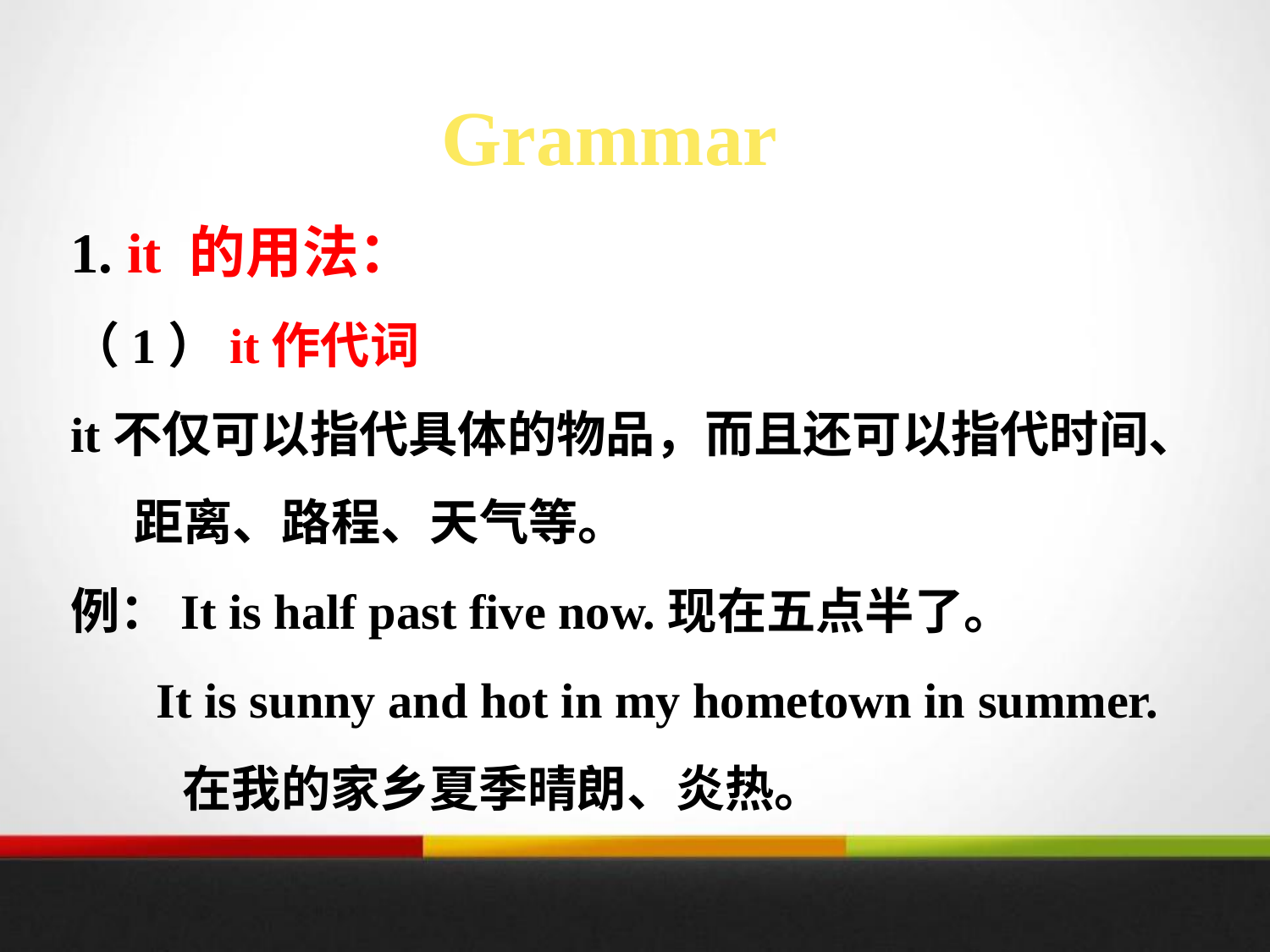

Grammar
1. it 的用法：
（1）it作代词
it不仅可以指代具体的物品，而且还可以指代时间、距离、路程、天气等。
例：It is half past five now.现在五点半了。
       It is sunny and hot in my hometown in summer.       在我的家乡夏季晴朗、炎热。